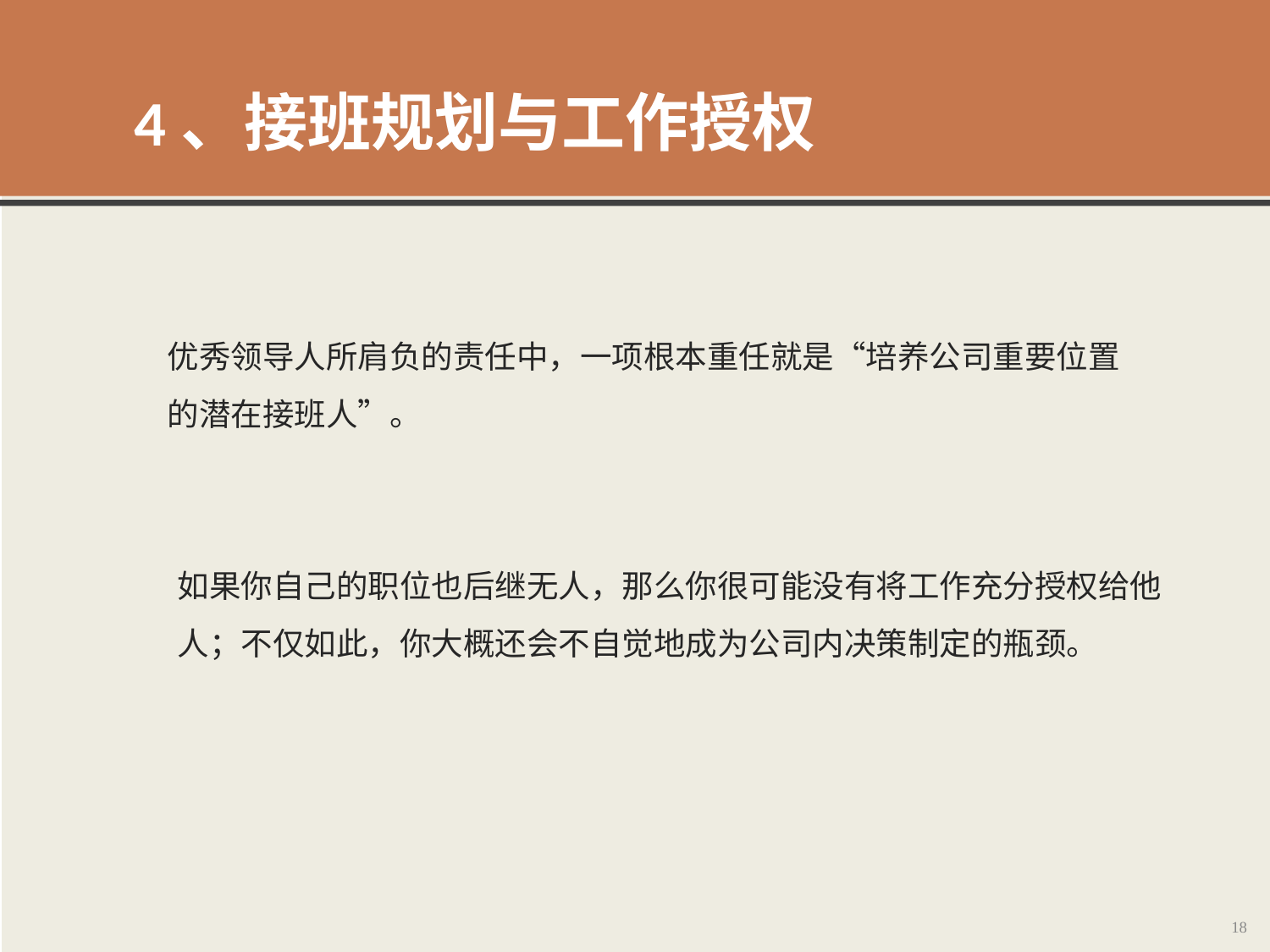

4、接班规划与工作授权

优秀领导人所肩负的责任中，一项根本重任就是“培养公司重要位置的潜在接班人”。
如果你自己的职位也后继无人，那么你很可能没有将工作充分授权给他人；不仅如此，你大概还会不自觉地成为公司内决策制定的瓶颈。

18